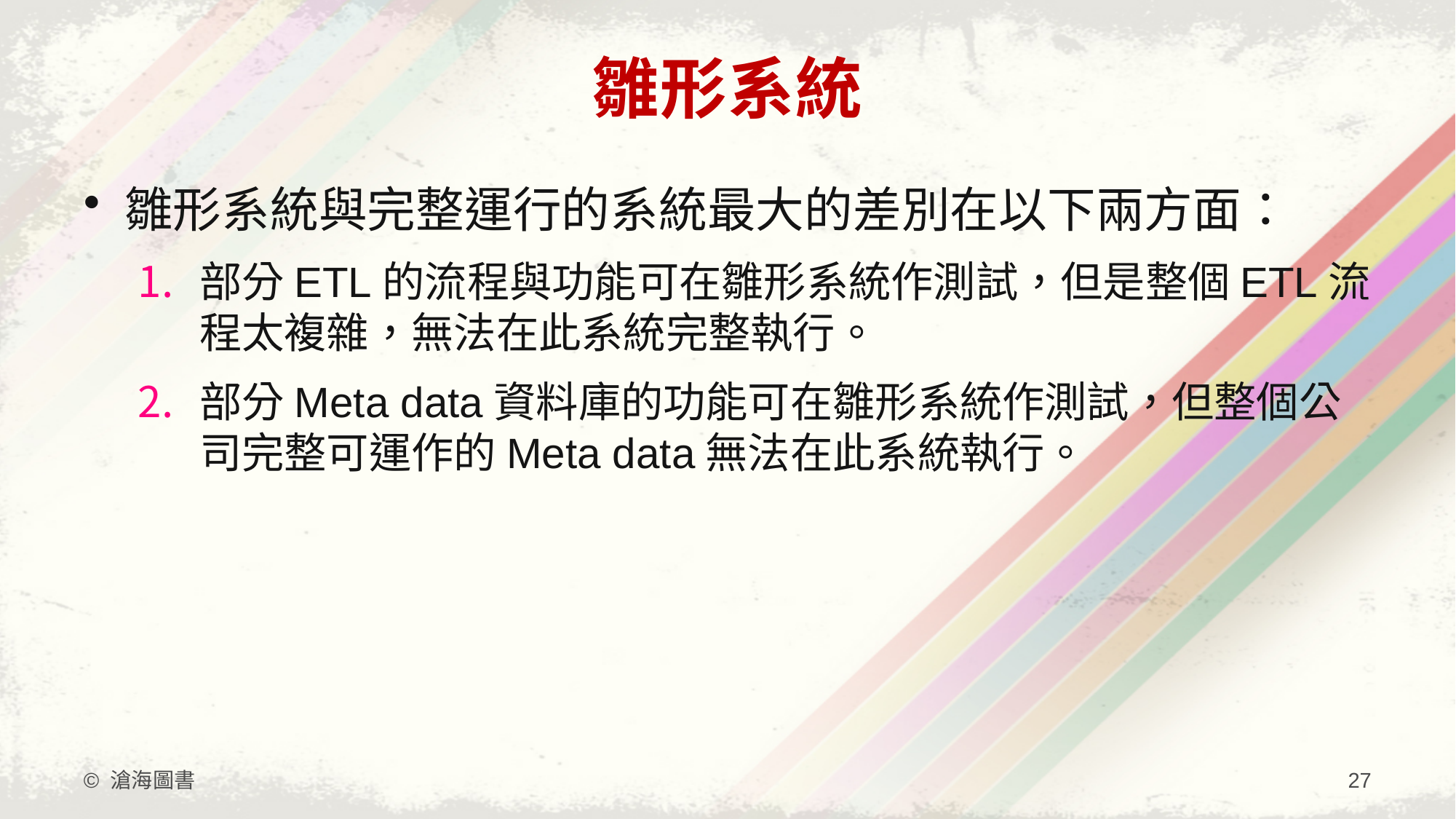

# 雛形系統
雛形系統與完整運行的系統最大的差別在以下兩方面：
部分ETL的流程與功能可在雛形系統作測試，但是整個ETL流程太複雜，無法在此系統完整執行。
部分Meta data資料庫的功能可在雛形系統作測試，但整個公司完整可運作的Meta data無法在此系統執行。

© 滄海圖書

27